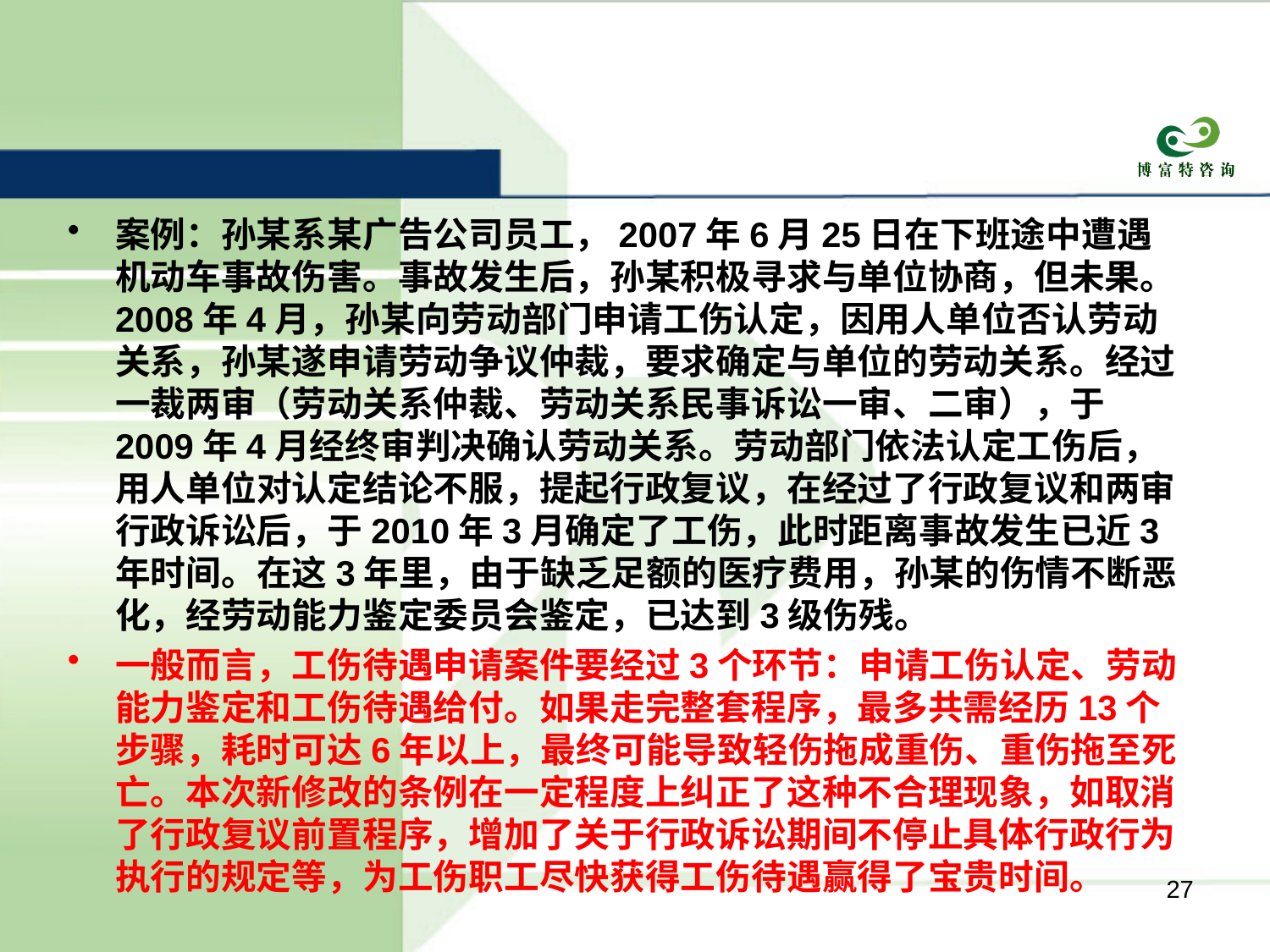

案例：孙某系某广告公司员工，2007年6月25日在下班途中遭遇机动车事故伤害。事故发生后，孙某积极寻求与单位协商，但未果。2008年4月，孙某向劳动部门申请工伤认定，因用人单位否认劳动关系，孙某遂申请劳动争议仲裁，要求确定与单位的劳动关系。经过一裁两审（劳动关系仲裁、劳动关系民事诉讼一审、二审），于2009年4月经终审判决确认劳动关系。劳动部门依法认定工伤后，用人单位对认定结论不服，提起行政复议，在经过了行政复议和两审行政诉讼后，于2010年3月确定了工伤，此时距离事故发生已近3年时间。在这3年里，由于缺乏足额的医疗费用，孙某的伤情不断恶化，经劳动能力鉴定委员会鉴定，已达到3级伤残。
一般而言，工伤待遇申请案件要经过3个环节：申请工伤认定、劳动能力鉴定和工伤待遇给付。如果走完整套程序，最多共需经历13个步骤，耗时可达6年以上，最终可能导致轻伤拖成重伤、重伤拖至死亡。本次新修改的条例在一定程度上纠正了这种不合理现象，如取消了行政复议前置程序，增加了关于行政诉讼期间不停止具体行政行为执行的规定等，为工伤职工尽快获得工伤待遇赢得了宝贵时间。
27